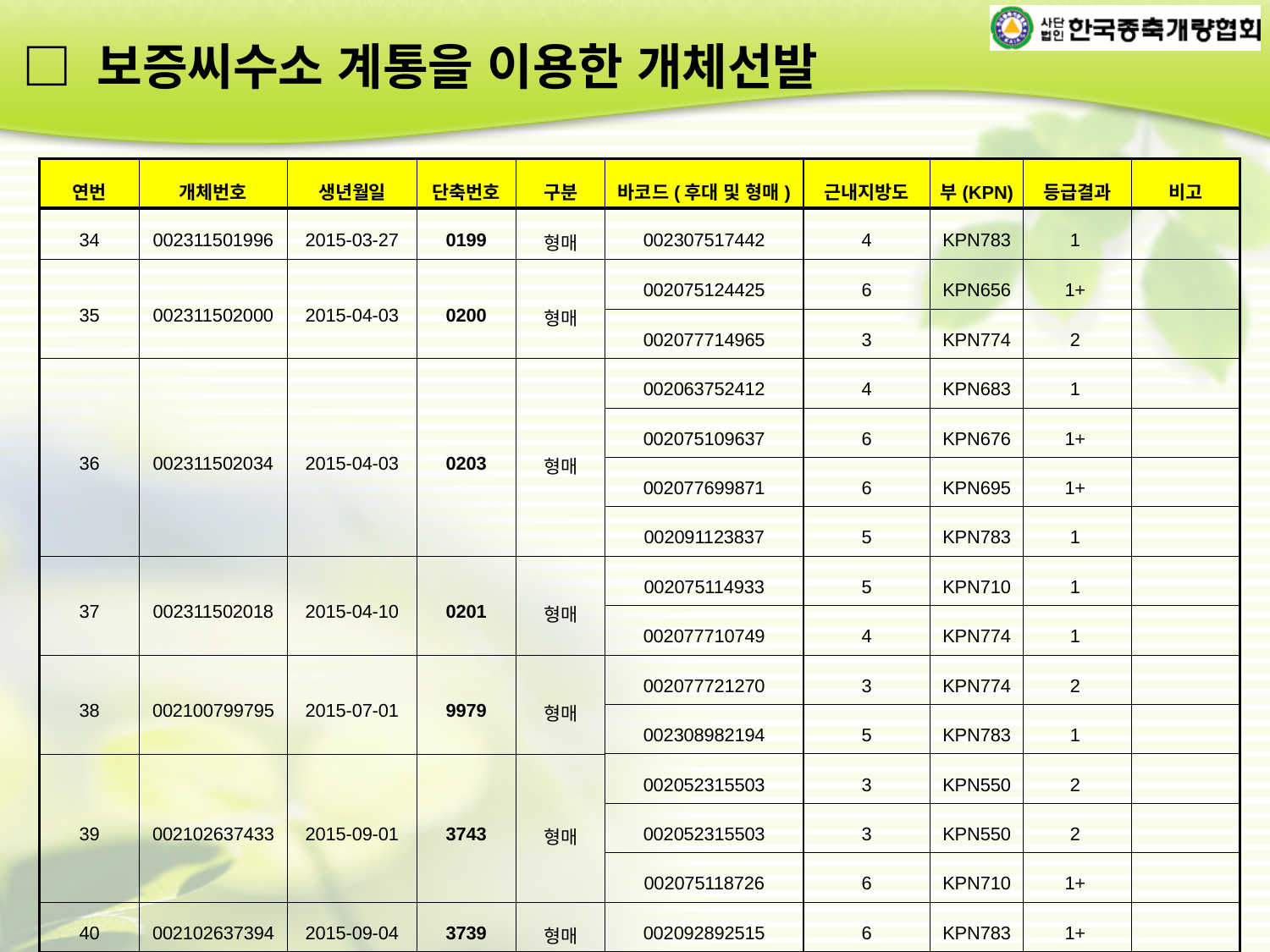

□ 보증씨수소 계통을 이용한 개체선발
| 연번 | 개체번호 | 생년월일 | 단축번호 | 구분 | 바코드(후대 및 형매) | 근내지방도 | 부(KPN) | 등급결과 | 비고 |
| --- | --- | --- | --- | --- | --- | --- | --- | --- | --- |
| 34 | 002311501996 | 2015-03-27 | 0199 | 형매 | 002307517442 | 4 | KPN783 | 1 |  |
| 35 | 002311502000 | 2015-04-03 | 0200 | 형매 | 002075124425 | 6 | KPN656 | 1+ |  |
|  |  |  |  |  | 002077714965 | 3 | KPN774 | 2 |  |
| 36 | 002311502034 | 2015-04-03 | 0203 | 형매 | 002063752412 | 4 | KPN683 | 1 |  |
|  |  |  |  |  | 002075109637 | 6 | KPN676 | 1+ |  |
|  |  |  |  |  | 002077699871 | 6 | KPN695 | 1+ |  |
|  |  |  |  |  | 002091123837 | 5 | KPN783 | 1 |  |
| 37 | 002311502018 | 2015-04-10 | 0201 | 형매 | 002075114933 | 5 | KPN710 | 1 |  |
|  |  |  |  |  | 002077710749 | 4 | KPN774 | 1 |  |
| 38 | 002100799795 | 2015-07-01 | 9979 | 형매 | 002077721270 | 3 | KPN774 | 2 |  |
|  |  |  |  |  | 002308982194 | 5 | KPN783 | 1 |  |
| 39 | 002102637433 | 2015-09-01 | 3743 | 형매 | 002052315503 | 3 | KPN550 | 2 |  |
|  |  |  |  |  | 002052315503 | 3 | KPN550 | 2 |  |
|  |  |  |  |  | 002075118726 | 6 | KPN710 | 1+ |  |
| 40 | 002102637394 | 2015-09-04 | 3739 | 형매 | 002092892515 | 6 | KPN783 | 1+ |  |
| 41 | 002106542532 | 2016-04-28 | 4253 | 형매 | 002308982178 | 6 | KPN783 | 1+ |  |